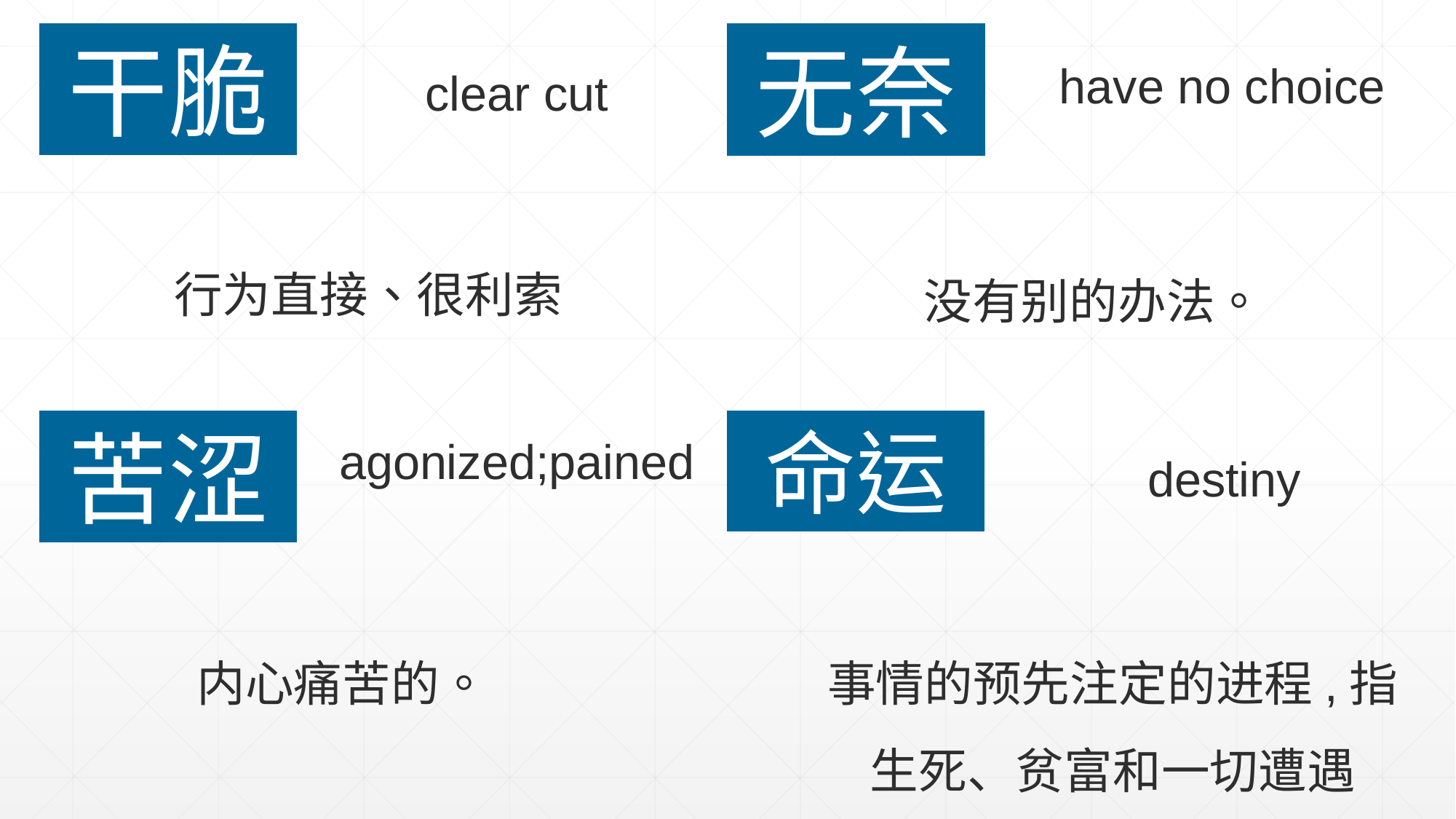

干脆
无奈
have no choice
clear cut
行为直接、很利索
没有别的办法。
命运
苦涩
agonized;pained
destiny
内心痛苦的。
事情的预先注定的进程,指生死、贫富和一切遭遇